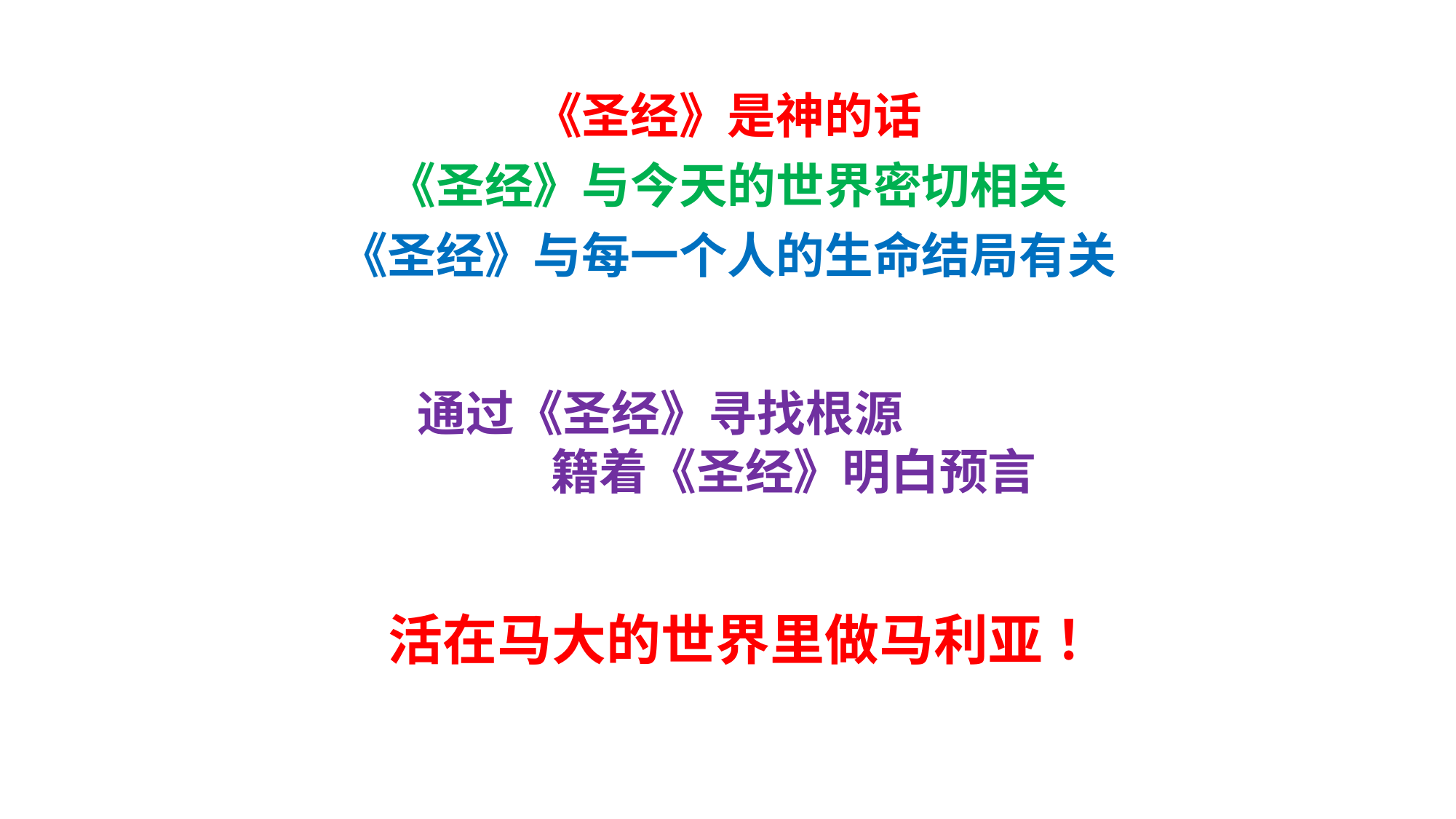

《圣经》是神的话
《圣经》与今天的世界密切相关
《圣经》与每一个人的生命结局有关

通过《圣经》寻找根源
           籍着《圣经》明白预言
活在马大的世界里做马利亚 ！